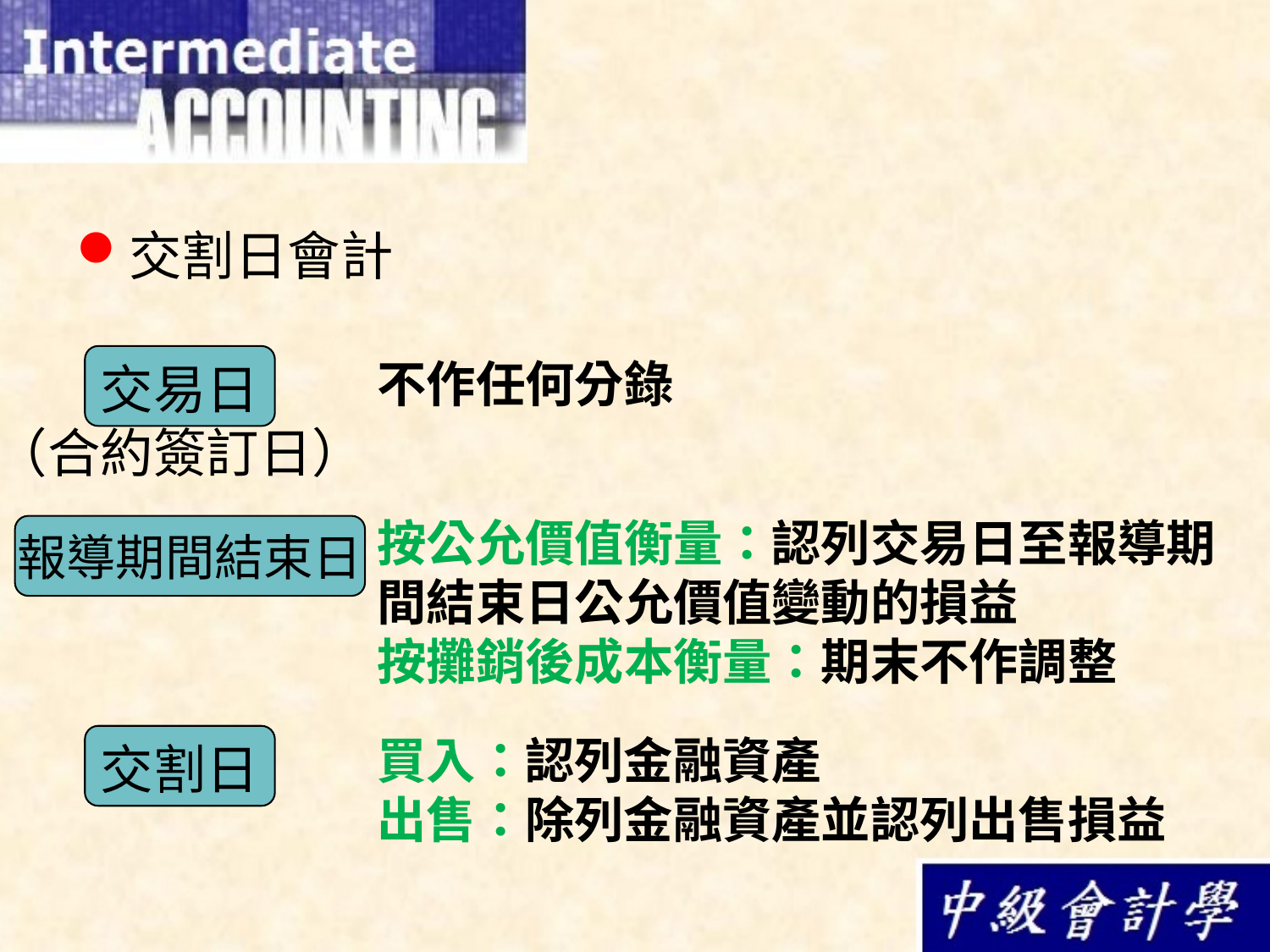

交割日會計

交易日
（合約簽訂日）
不作任何分錄
按公允價值衡量：認列交易日至報導期間結束日公允價值變動的損益
按攤銷後成本衡量：期末不作調整
報導期間結束日
買入：認列金融資產
出售：除列金融資產並認列出售損益
交割日